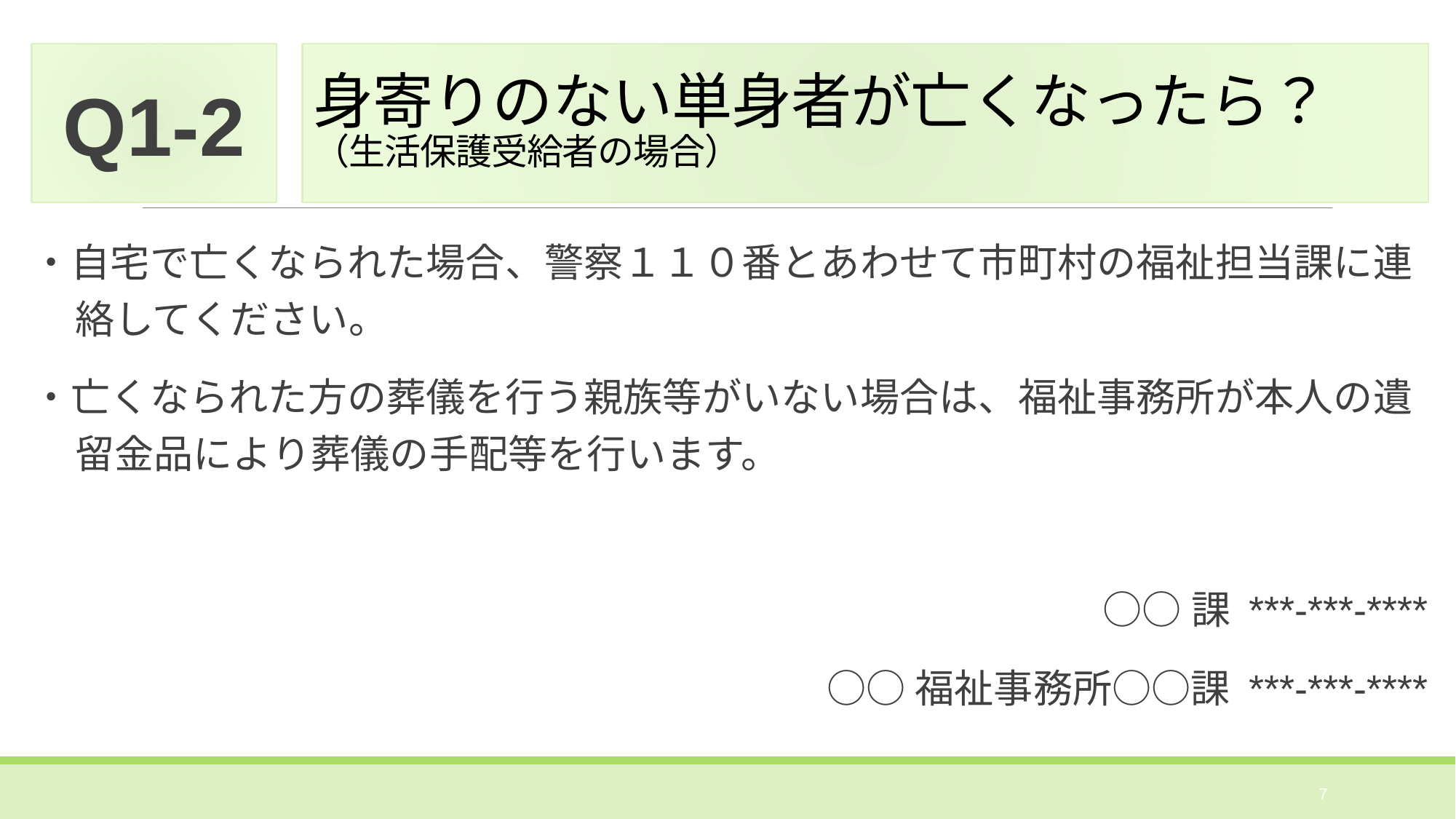

Q1-2
# 身寄りのない単身者が亡くなったら？ （生活保護受給者の場合）
・自宅で亡くなられた場合、警察１１０番とあわせて市町村の福祉担当課に連絡してください。
・亡くなられた方の葬儀を行う親族等がいない場合は、福祉事務所が本人の遺留金品により葬儀の手配等を行います。

○○課 ***-***-****
○○福祉事務所○○課 ***-***-****

7